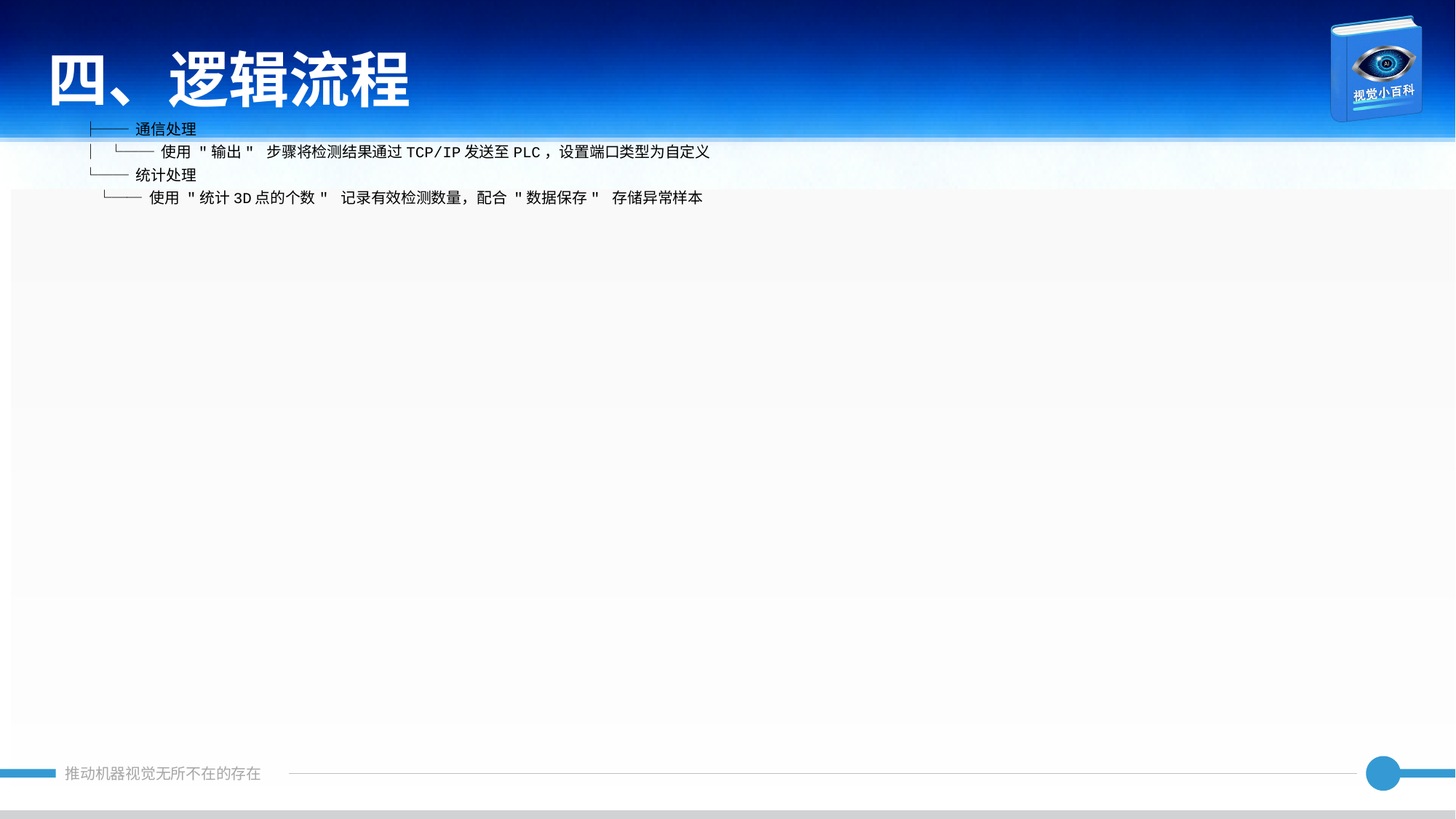

四、逻辑流程

├── 通信处理
│   └── 使用 "输出" 步骤将检测结果通过TCP/IP发送至PLC，设置端口类型为自定义
└── 统计处理
    └── 使用 "统计3D点的个数" 记录有效检测数量，配合 "数据保存" 存储异常样本
9